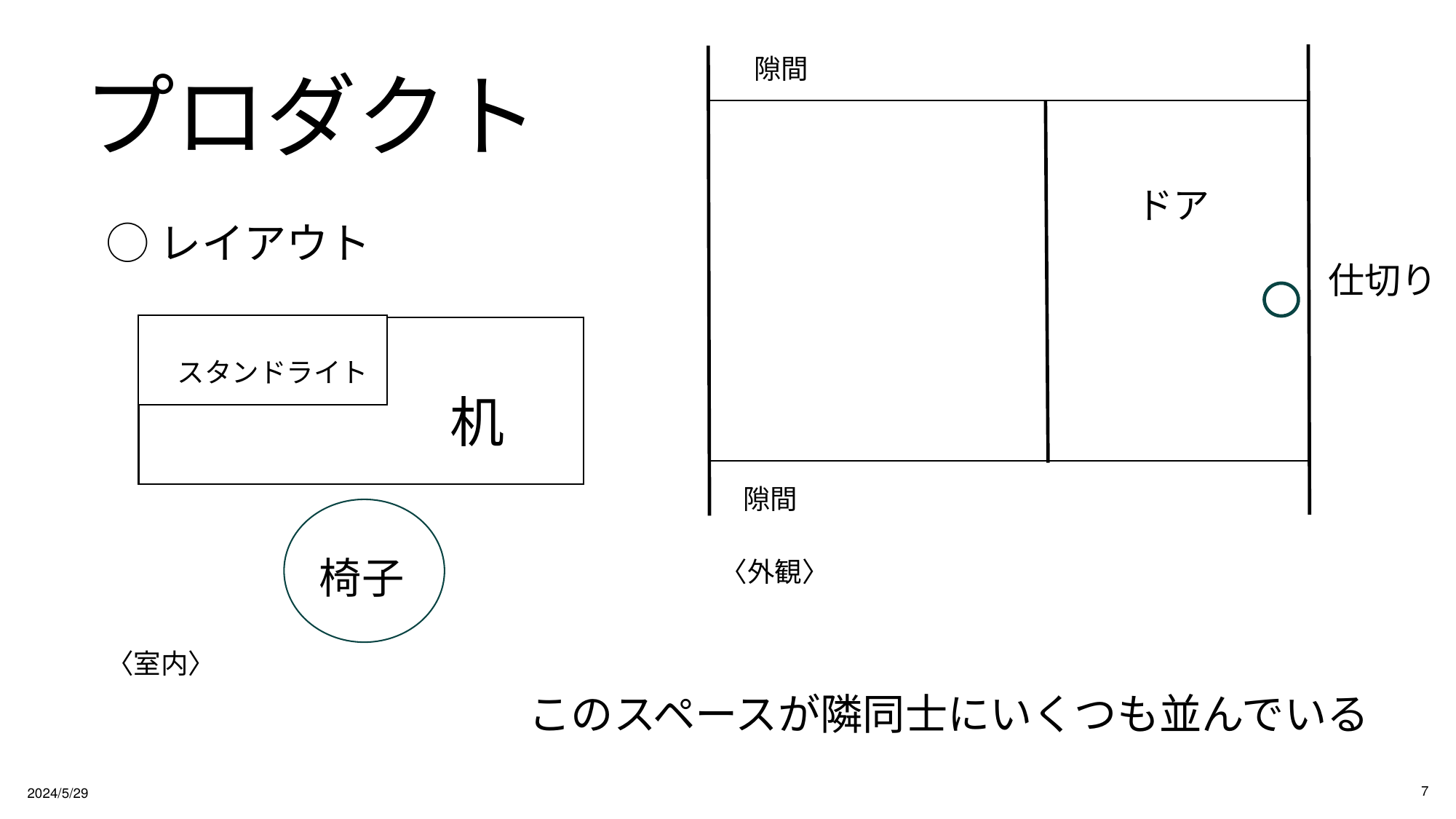

隙間
# プロダクト

ドア
◯レイアウト
仕切り

　スタンドライト
　　　　　　　　　　　机

　　　　椅子

隙間

〈外観〉​
〈室内〉
このスペースが隣同士にいくつも並んでいる
2024/5/29

7